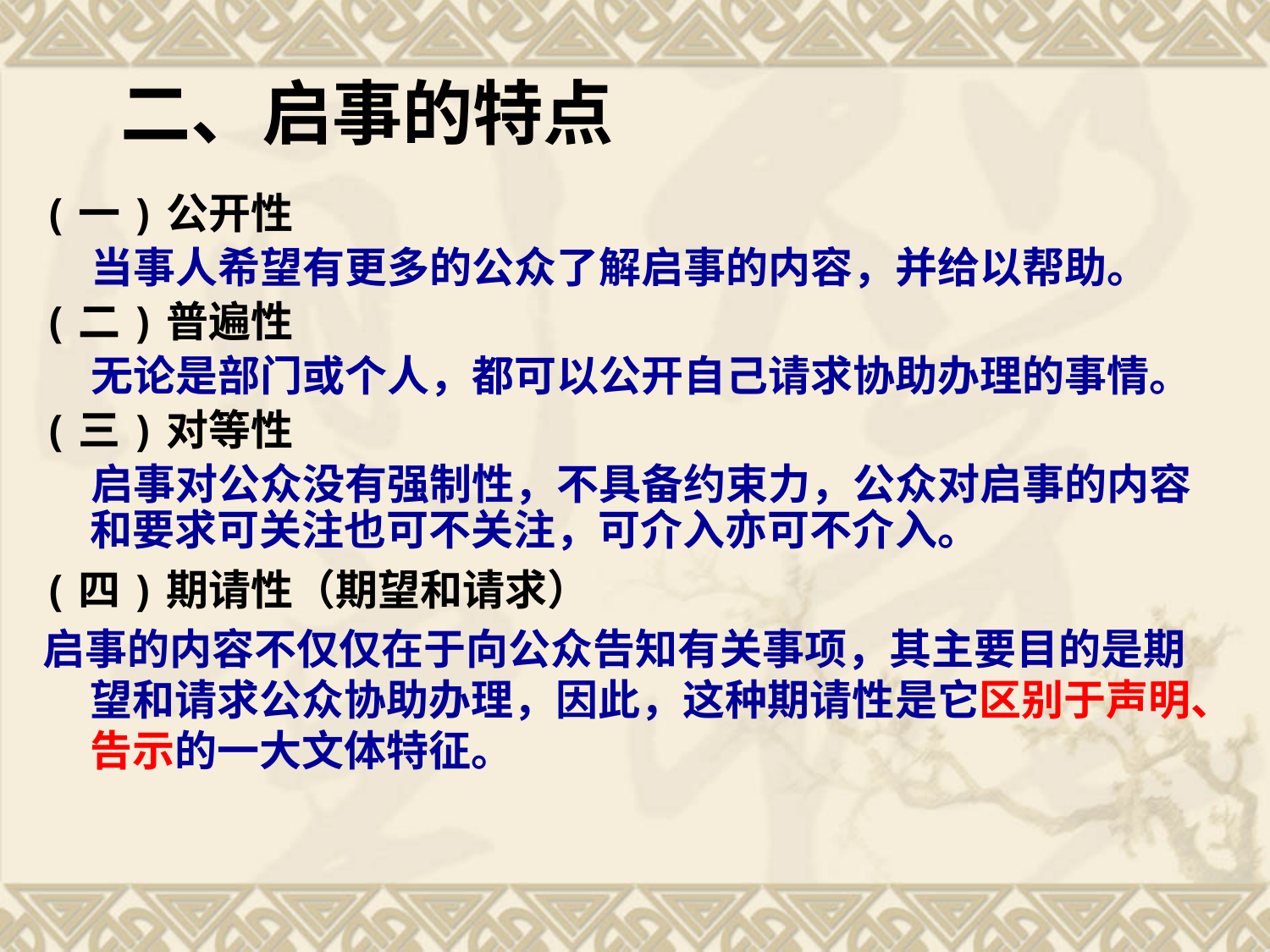

# 二、启事的特点
(一)公开性
    当事人希望有更多的公众了解启事的内容，并给以帮助。
(二)普遍性
    无论是部门或个人，都可以公开自己请求协助办理的事情。
(三)对等性
    启事对公众没有强制性，不具备约束力，公众对启事的内容和要求可关注也可不关注，可介入亦可不介入。
(四)期请性（期望和请求）
启事的内容不仅仅在于向公众告知有关事项，其主要目的是期望和请求公众协助办理，因此，这种期请性是它区别于声明、告示的一大文体特征。